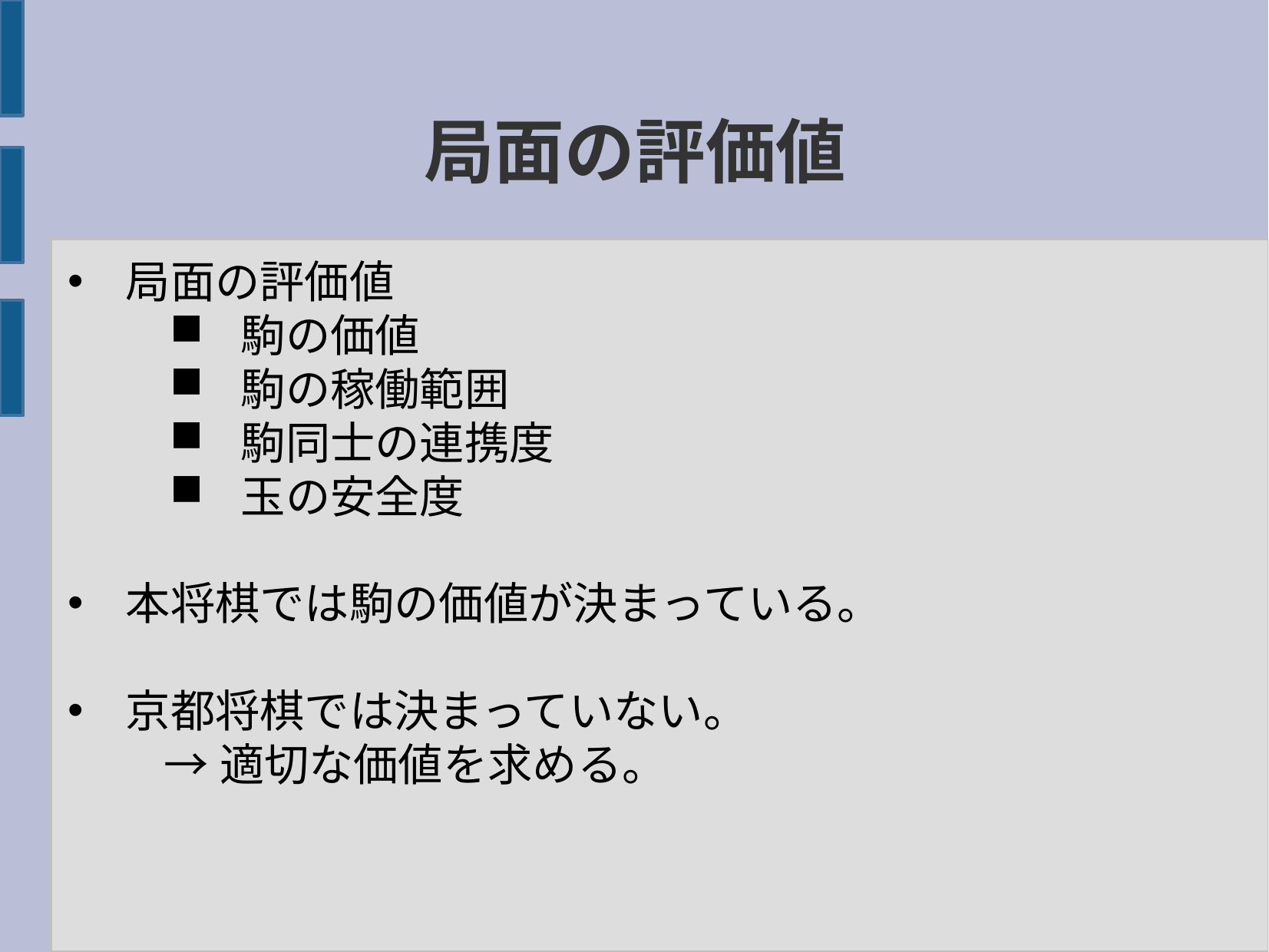

局面の評価値
局面の評価値
	駒の価値
	駒の稼働範囲
	駒同士の連携度
	玉の安全度

本将棋では駒の価値が決まっている。

京都将棋では決まっていない。
→適切な価値を求める。